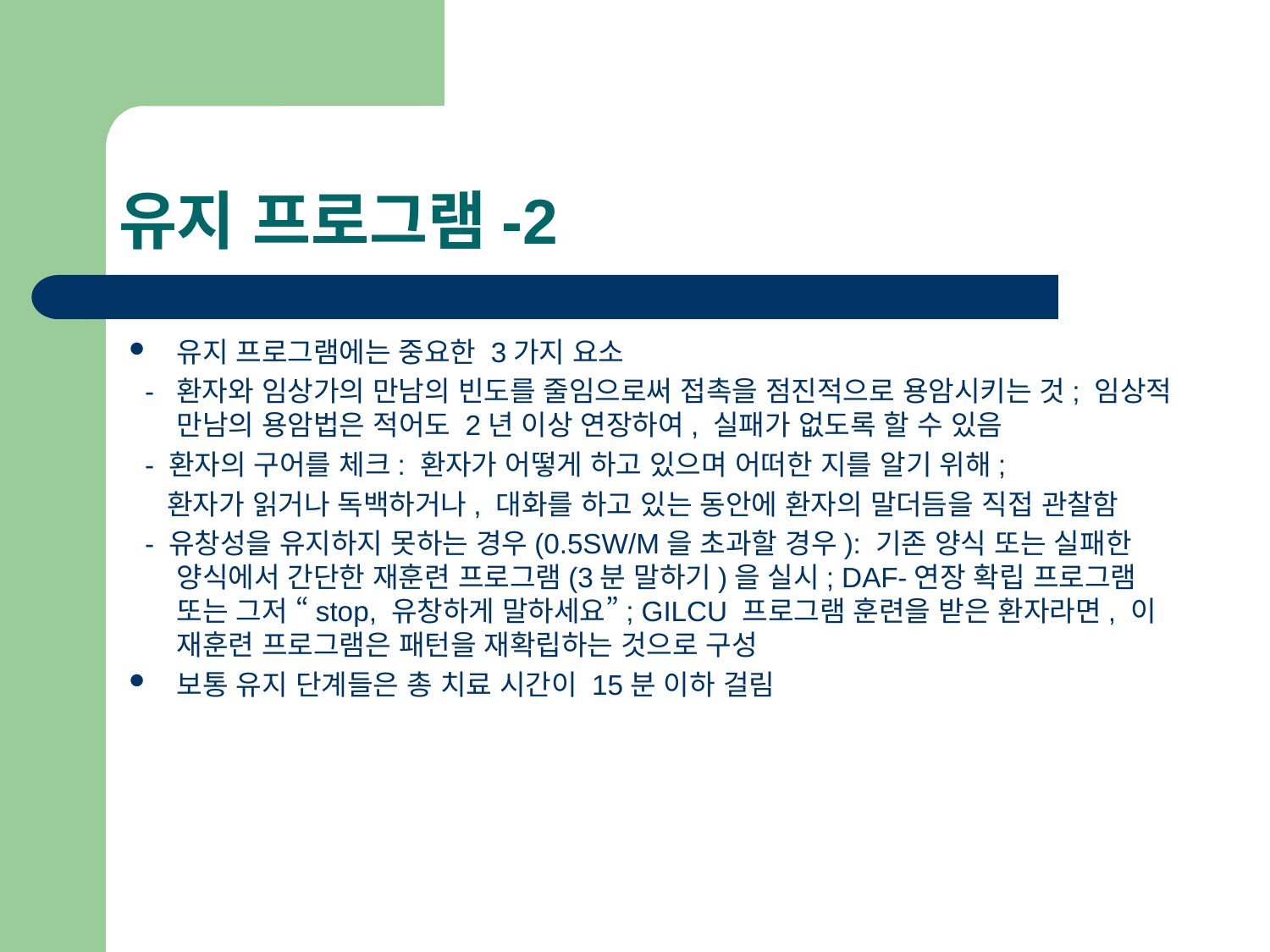

# 유지 프로그램-2
유지 프로그램에는 중요한 3가지 요소
  -  환자와 임상가의 만남의 빈도를 줄임으로써 접촉을 점진적으로 용암시키는 것; 임상적 만남의 용암법은 적어도 2년 이상 연장하여, 실패가 없도록 할 수 있음
  - 환자의 구어를 체크: 환자가 어떻게 하고 있으며 어떠한 지를 알기 위해;
    환자가 읽거나 독백하거나, 대화를 하고 있는 동안에 환자의 말더듬을 직접 관찰함
  - 유창성을 유지하지 못하는 경우(0.5SW/M을 초과할 경우): 기존 양식 또는 실패한 양식에서 간단한 재훈련 프로그램(3분 말하기)을 실시; DAF-연장 확립 프로그램 또는 그저 “stop, 유창하게 말하세요”; GILCU 프로그램 훈련을 받은 환자라면, 이 재훈련 프로그램은 패턴을 재확립하는 것으로 구성
보통 유지 단계들은 총 치료 시간이 15분 이하 걸림